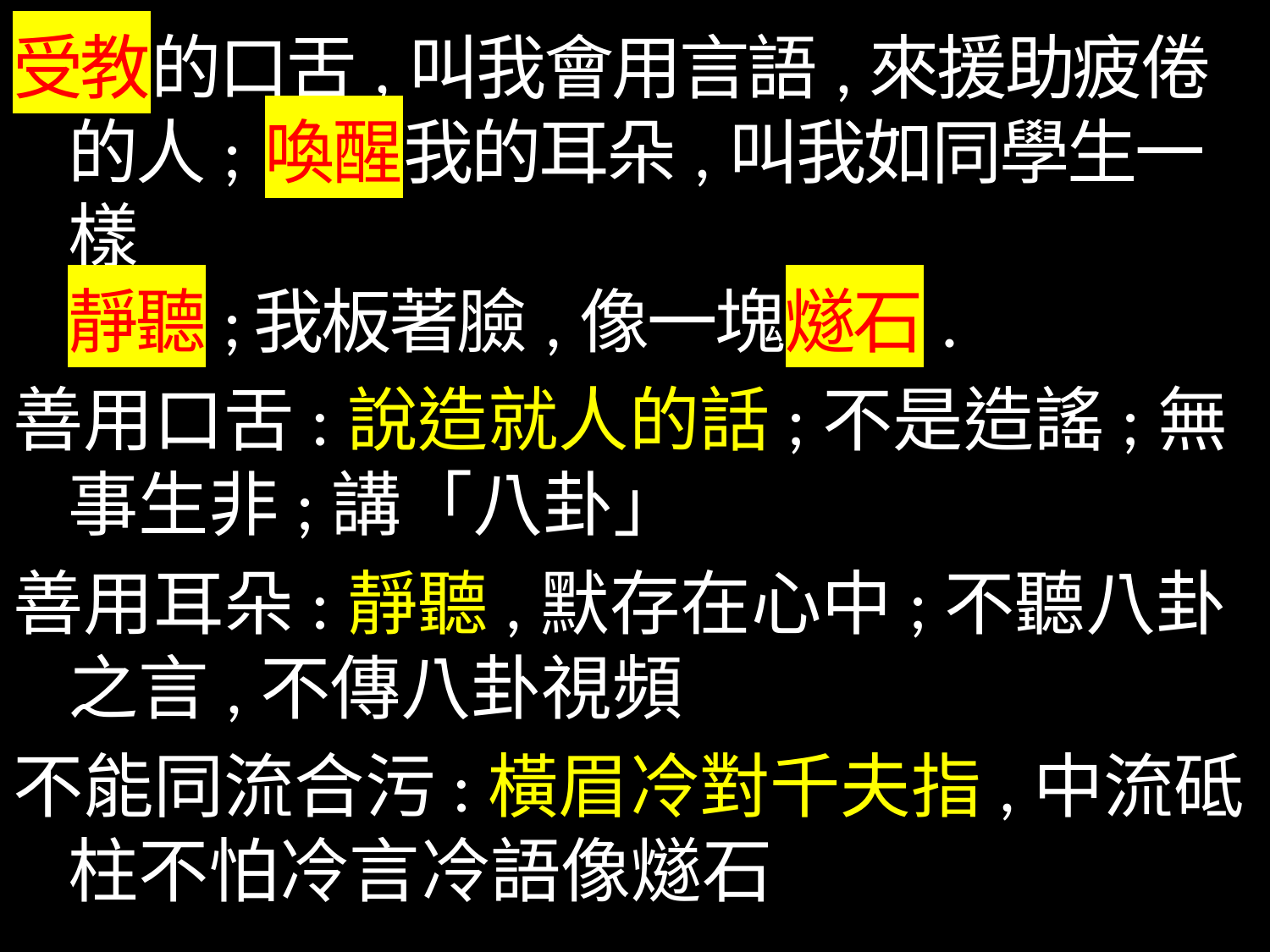

受教的口舌,叫我會用言語,來援助疲倦的人;  喚醒我的耳朵,叫我如同學生一樣
靜聽;  我板著臉,像一塊燧石.
善用口舌:說造就人的話;不是造謠;無事生非;講「八卦」
善用耳朵:靜聽,默存在心中;不聽八卦之言,不傳八卦視頻
不能同流合污:橫眉冷對千夫指,中流砥柱不怕冷言冷語像燧石